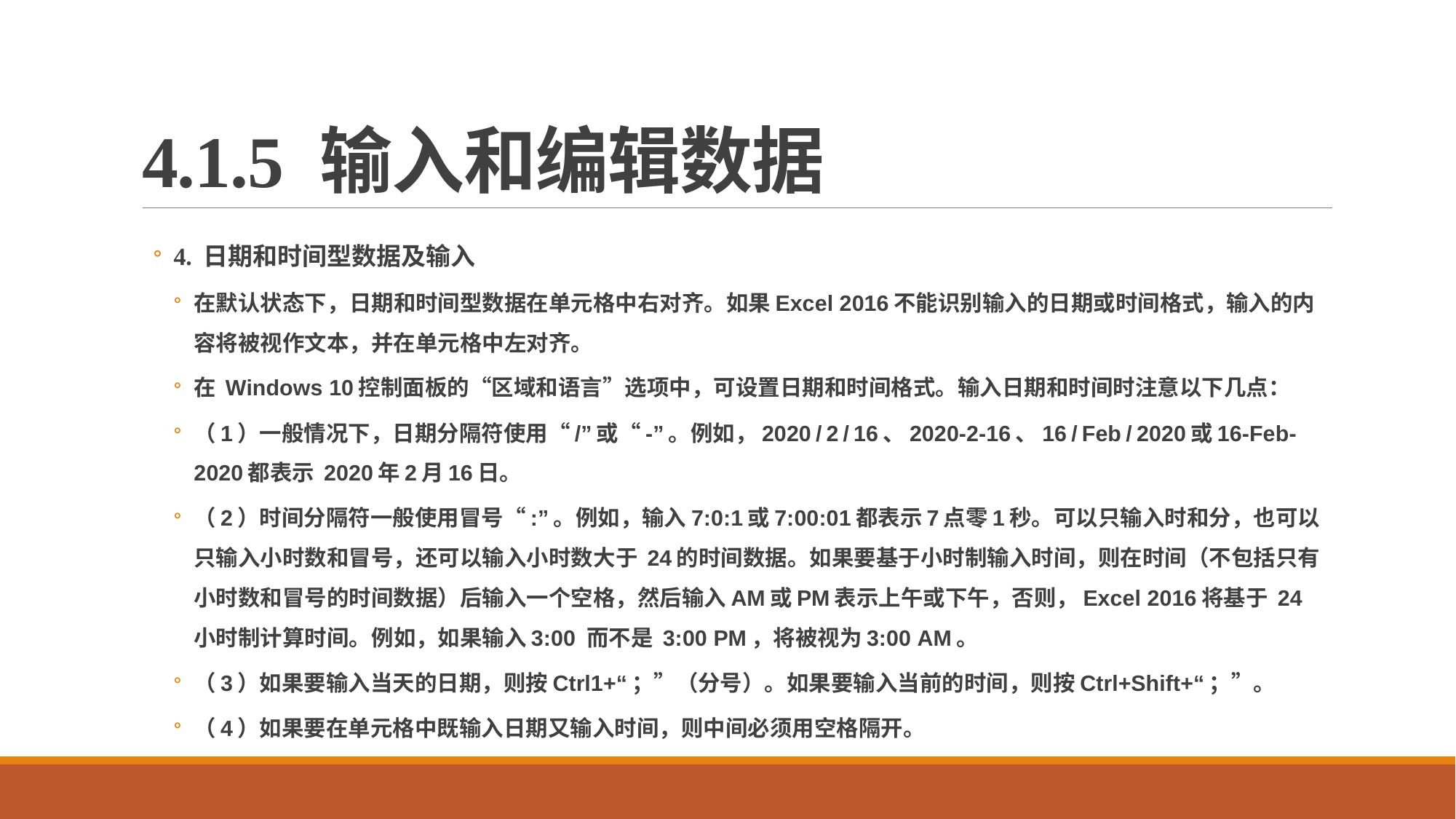

# 4.1.5 输入和编辑数据
4. 日期和时间型数据及输入
在默认状态下，日期和时间型数据在单元格中右对齐。如果Excel 2016不能识别输入的日期或时间格式，输入的内容将被视作文本，并在单元格中左对齐。
在 Windows 10控制面板的“区域和语言”选项中，可设置日期和时间格式。输入日期和时间时注意以下几点：
（1）一般情况下，日期分隔符使用“/”或“-”。例如，2020 / 2 / 16、2020-2-16、16 / Feb / 2020或16-Feb-2020都表示 2020年2月16日。
（2）时间分隔符一般使用冒号“:”。例如，输入7:0:1或7:00:01都表示7点零1秒。可以只输入时和分，也可以只输入小时数和冒号，还可以输入小时数大于 24的时间数据。如果要基于小时制输入时间，则在时间（不包括只有小时数和冒号的时间数据）后输入一个空格，然后输入AM或PM表示上午或下午，否则，Excel 2016将基于 24 小时制计算时间。例如，如果输入3:00 而不是 3:00 PM，将被视为3:00 AM。
（3）如果要输入当天的日期，则按Ctrl1+“；”（分号）。如果要输入当前的时间，则按Ctrl+Shift+“；”。
（4）如果要在单元格中既输入日期又输入时间，则中间必须用空格隔开。